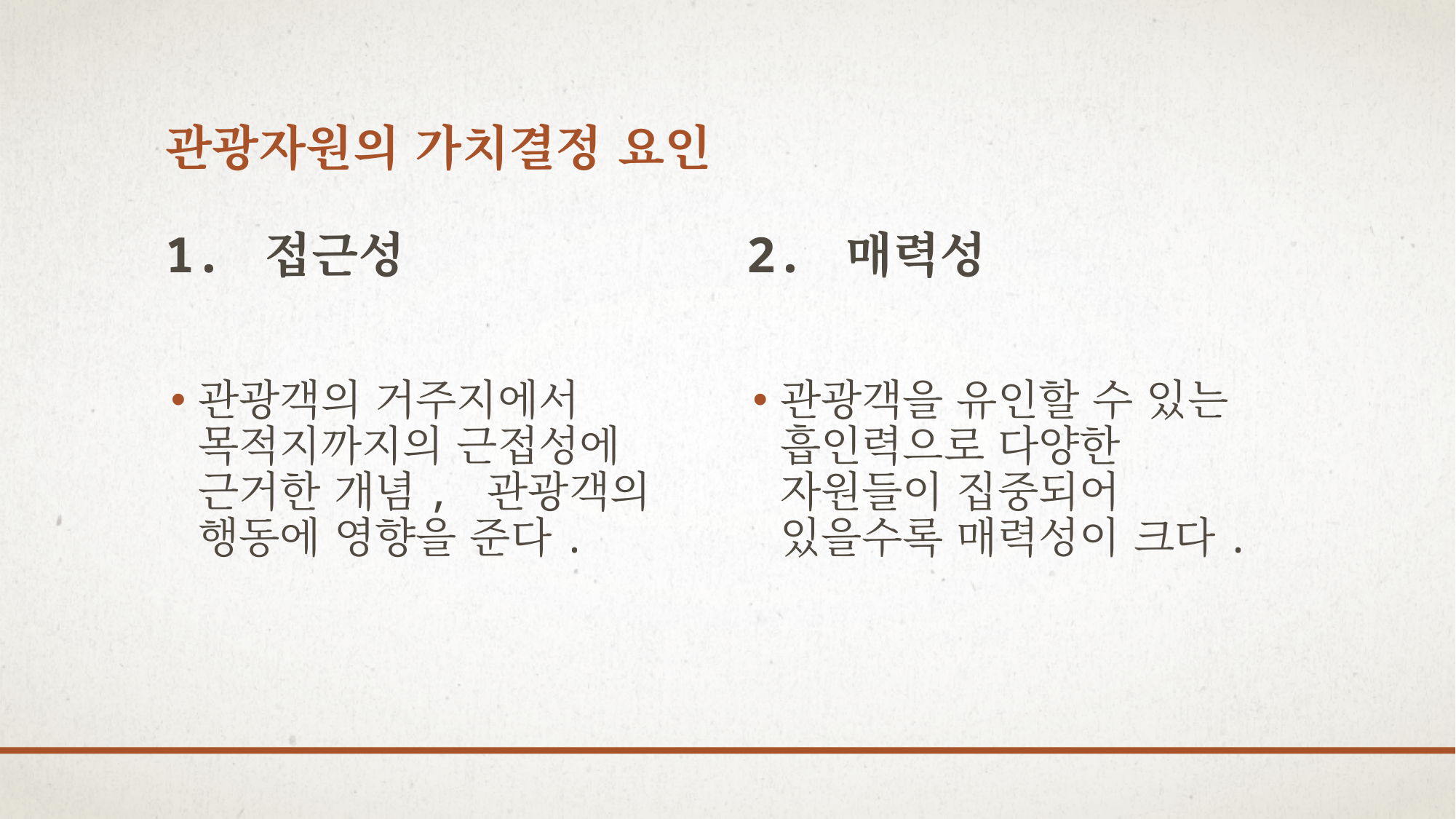

# 관광자원의 가치결정 요인
1. 접근성
2. 매력성

관광객의 거주지에서 목적지까지의 근접성에 근거한 개념, 관광객의 행동에 영향을 준다.

관광객을 유인할 수 있는 흡인력으로 다양한 자원들이 집중되어 있을수록 매력성이 크다.